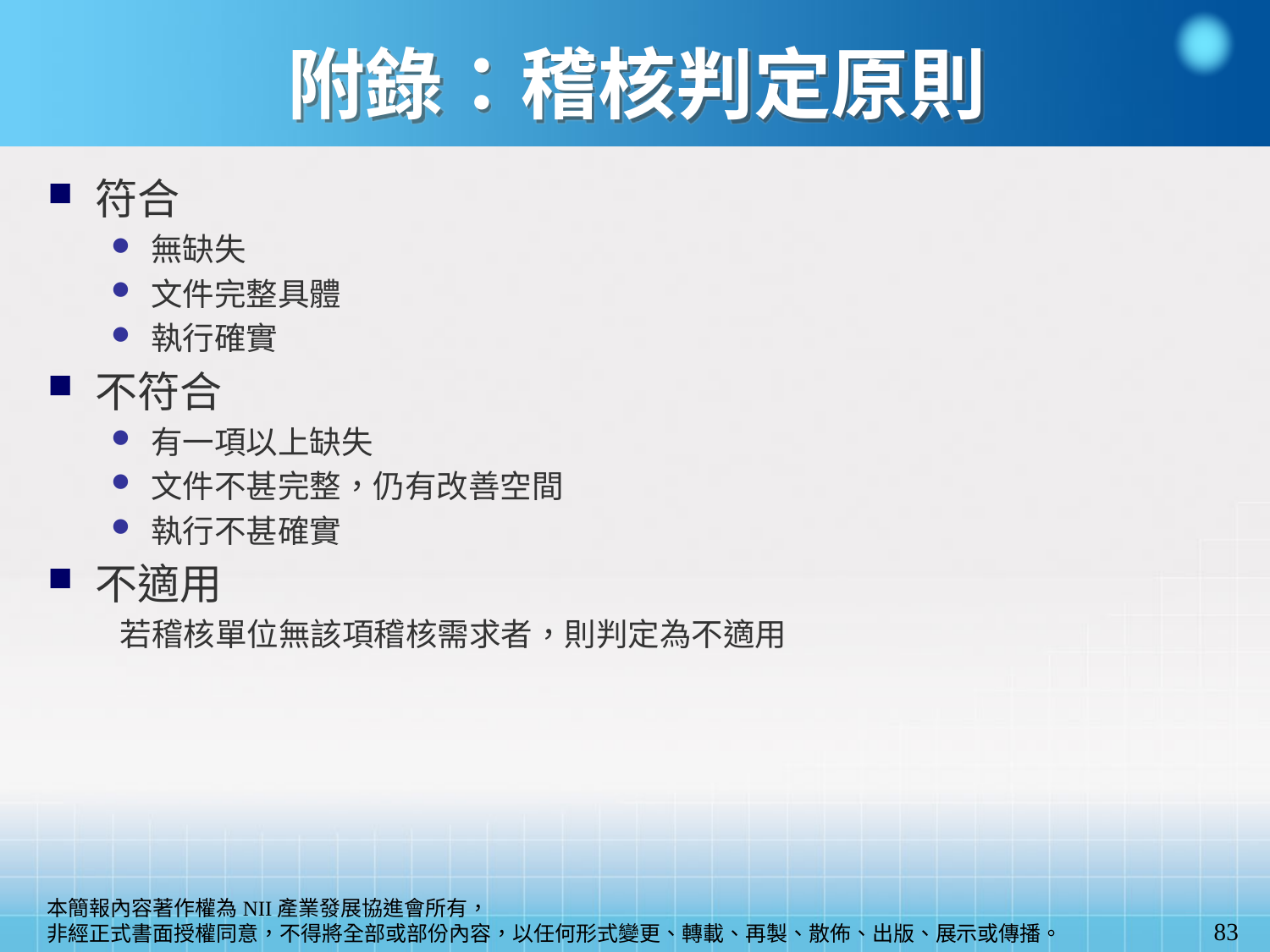

# 附錄：稽核判定原則
符合
無缺失
文件完整具體
執行確實
不符合
有一項以上缺失
文件不甚完整，仍有改善空間
執行不甚確實
不適用
         若稽核單位無該項稽核需求者，則判定為不適用

83